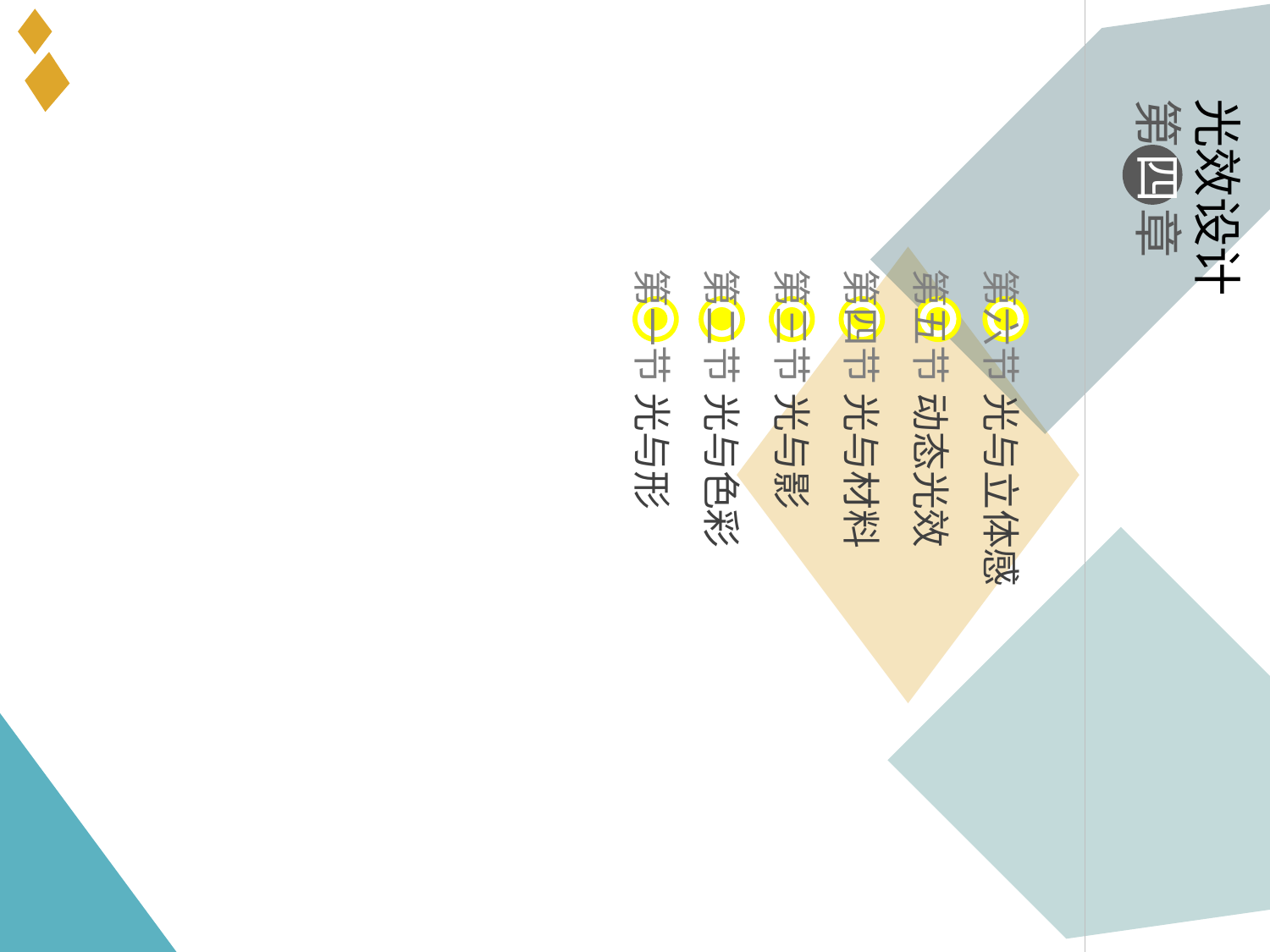

光效设计
第 四 章

第六节 光与立体感
第五节 动态光效
第四节 光与材料
第三节 光与影
第二节 光与色彩
第一节 光与形